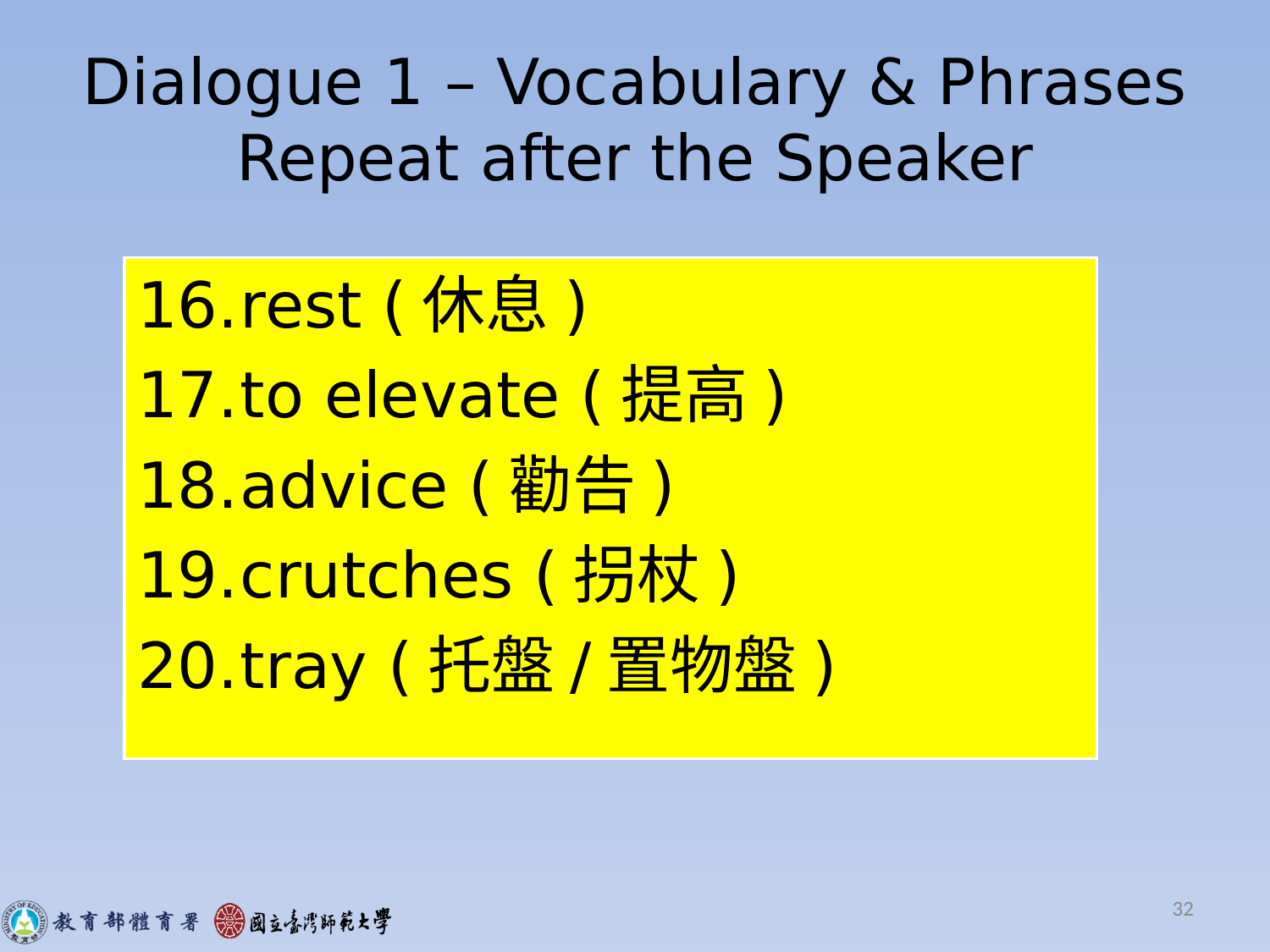

# Dialogue 1 – Vocabulary & Phrases Repeat after the Speaker
rest (休息)
to elevate (提高)
advice (勸告)
crutches (拐杖)
tray (托盤/置物盤)
32